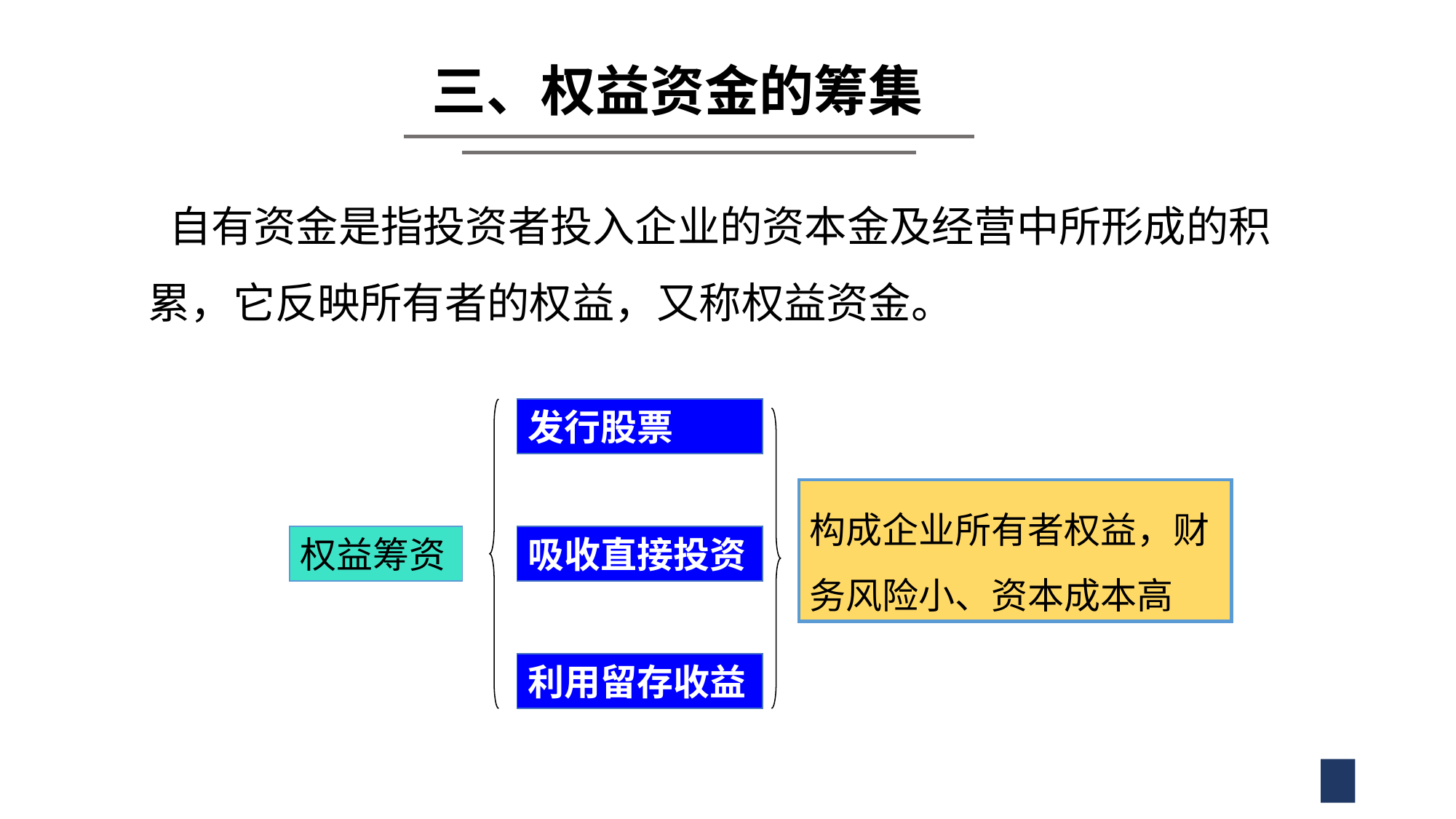

三、权益资金的筹集
    自有资金是指投资者投入企业的资本金及经营中所形成的积累，它反映所有者的权益，又称权益资金。

发行股票

构成企业所有者权益，财务风险小、资本成本高
权益筹资
吸收直接投资
利用留存收益
15